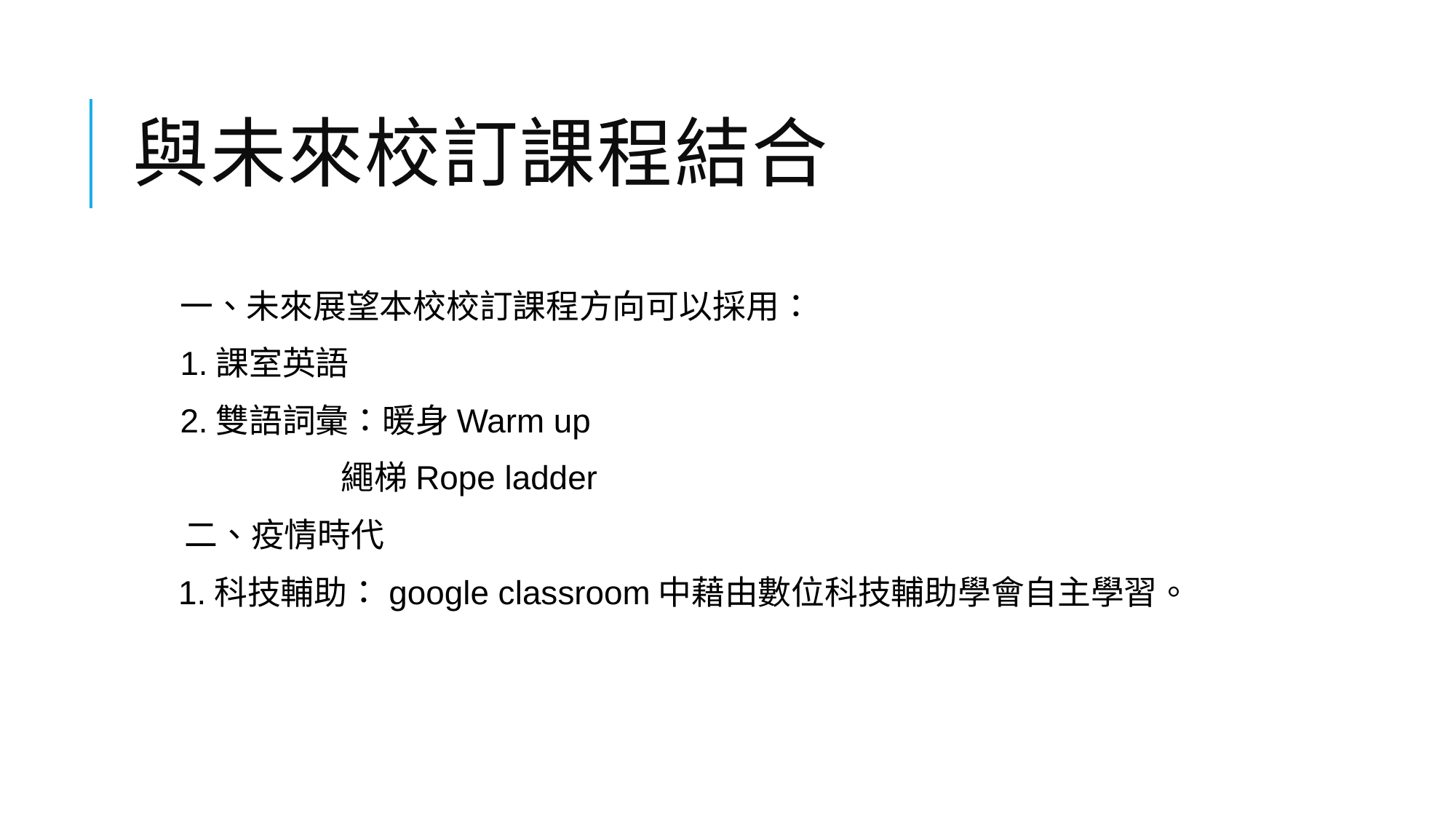

# 與未來校訂課程結合
一、未來展望本校校訂課程方向可以採用：
1.課室英語
2.雙語詞彙：暖身Warm up
                      繩梯Rope ladder
 二、疫情時代
 1.科技輔助：google classroom中藉由數位科技輔助學會自主學習。